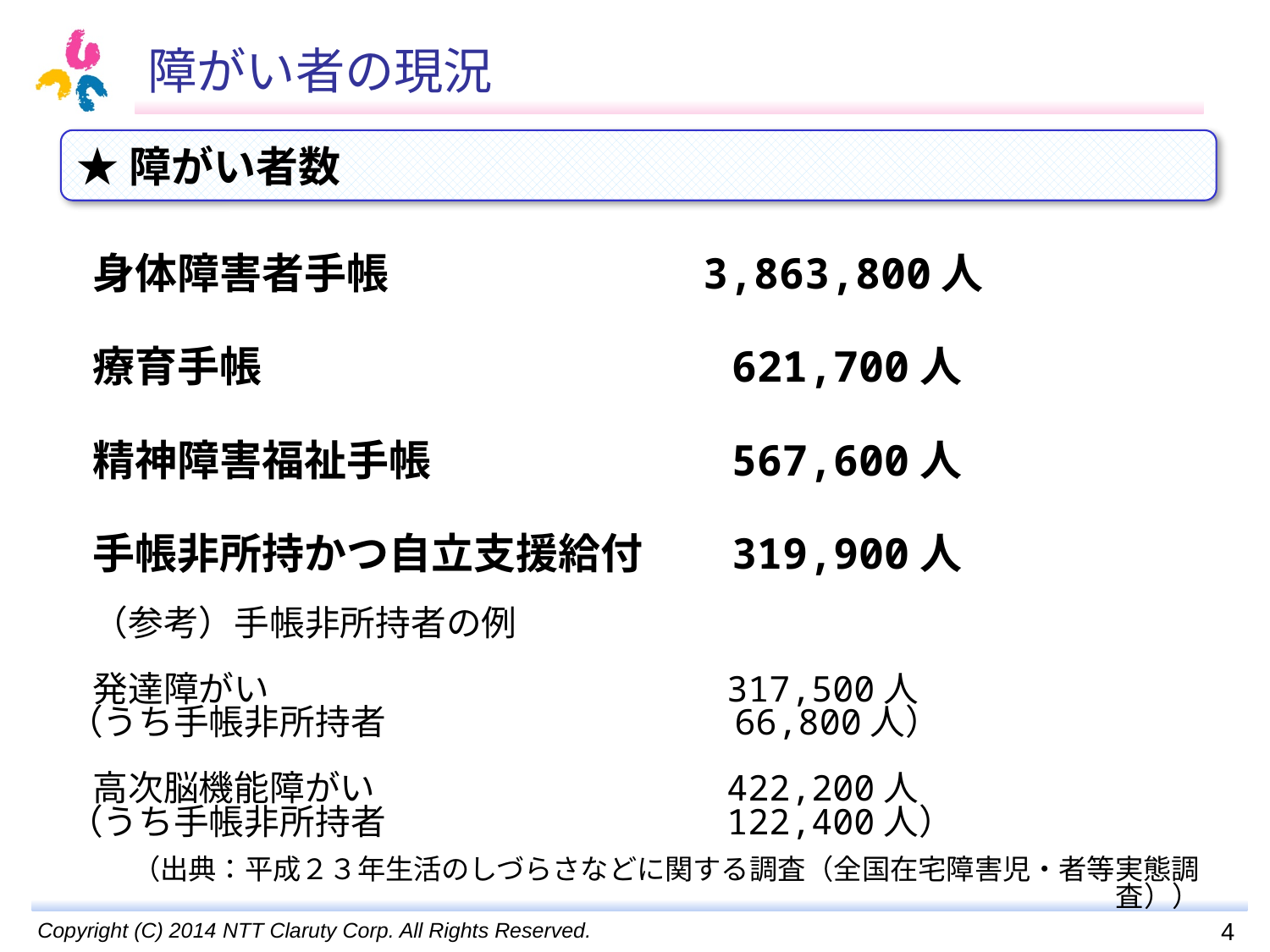

# 障がい者の現況
★障がい者数
身体障害者手帳			3,863,800人
療育手帳				  621,700人
精神障害福祉手帳			  567,600人
手帳非所持かつ自立支援給付	  319,900人
（参考）手帳非所持者の例
発達障がい				  317,500人
（うち手帳非所持者			   66,800人）
高次脳機能障がい			  422,200人
（うち手帳非所持者			  122,400人）
（出典：平成２３年生活のしづらさなどに関する調査（全国在宅障害児・者等実態調査））
4